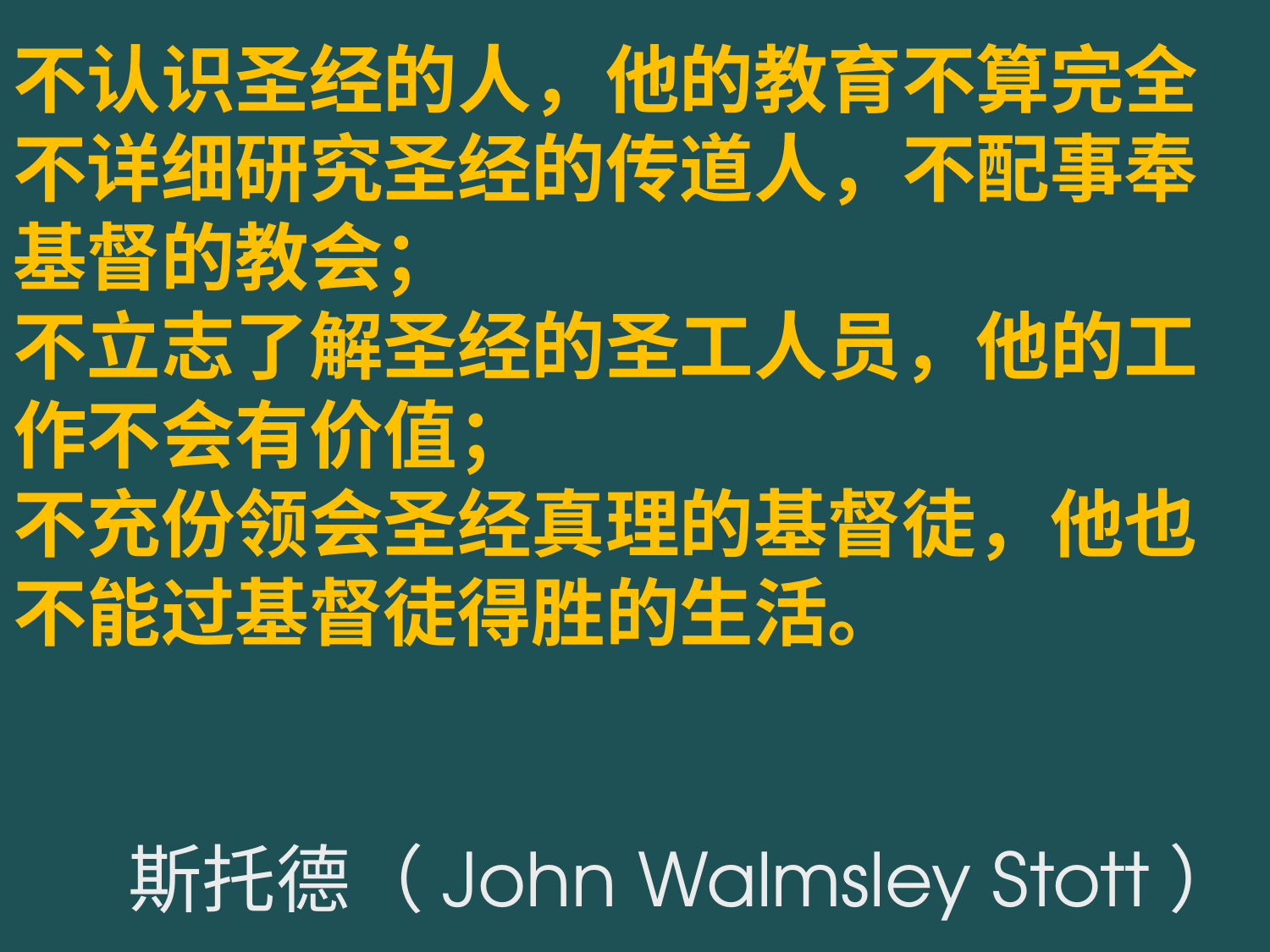

# 不认识圣经的人，他的教育不算完全 不详细研究圣经的传道人，不配事奉基督的教会； 不立志了解圣经的圣工人员，他的工作不会有价值； 不充份领会圣经真理的基督徒，他也不能过基督徒得胜的生活。 斯托德（John Walmsley Stott）